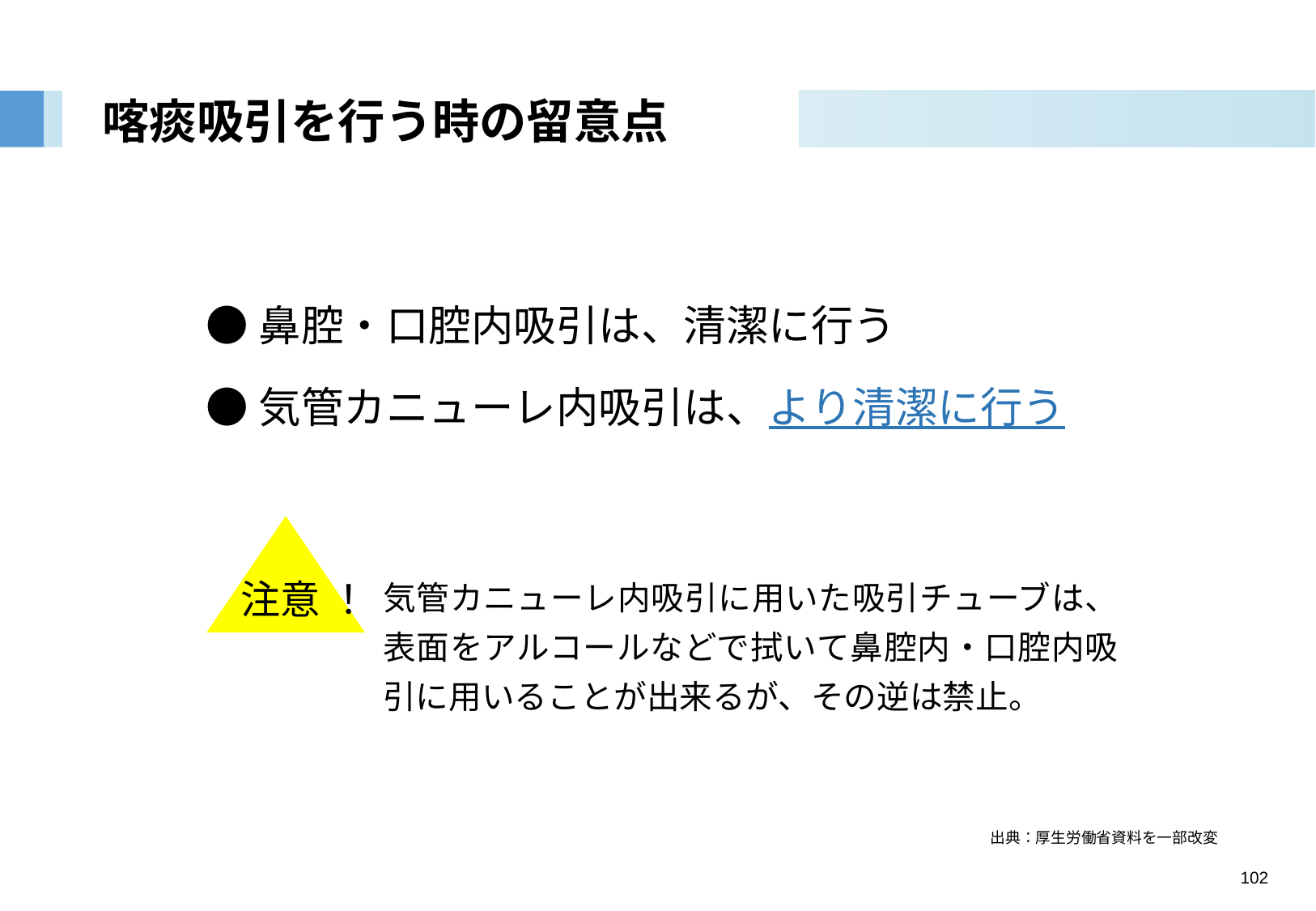

# 喀痰吸引を行う時の留意点
●鼻腔・口腔内吸引は、清潔に行う

●気管カニューレ内吸引は、より清潔に行う

気管カニューレ内吸引に用いた吸引チューブは、表面をアルコールなどで拭いて鼻腔内・口腔内吸引に用いることが出来るが、その逆は禁止。
注意 ！
出典：厚生労働省資料を一部改変
102